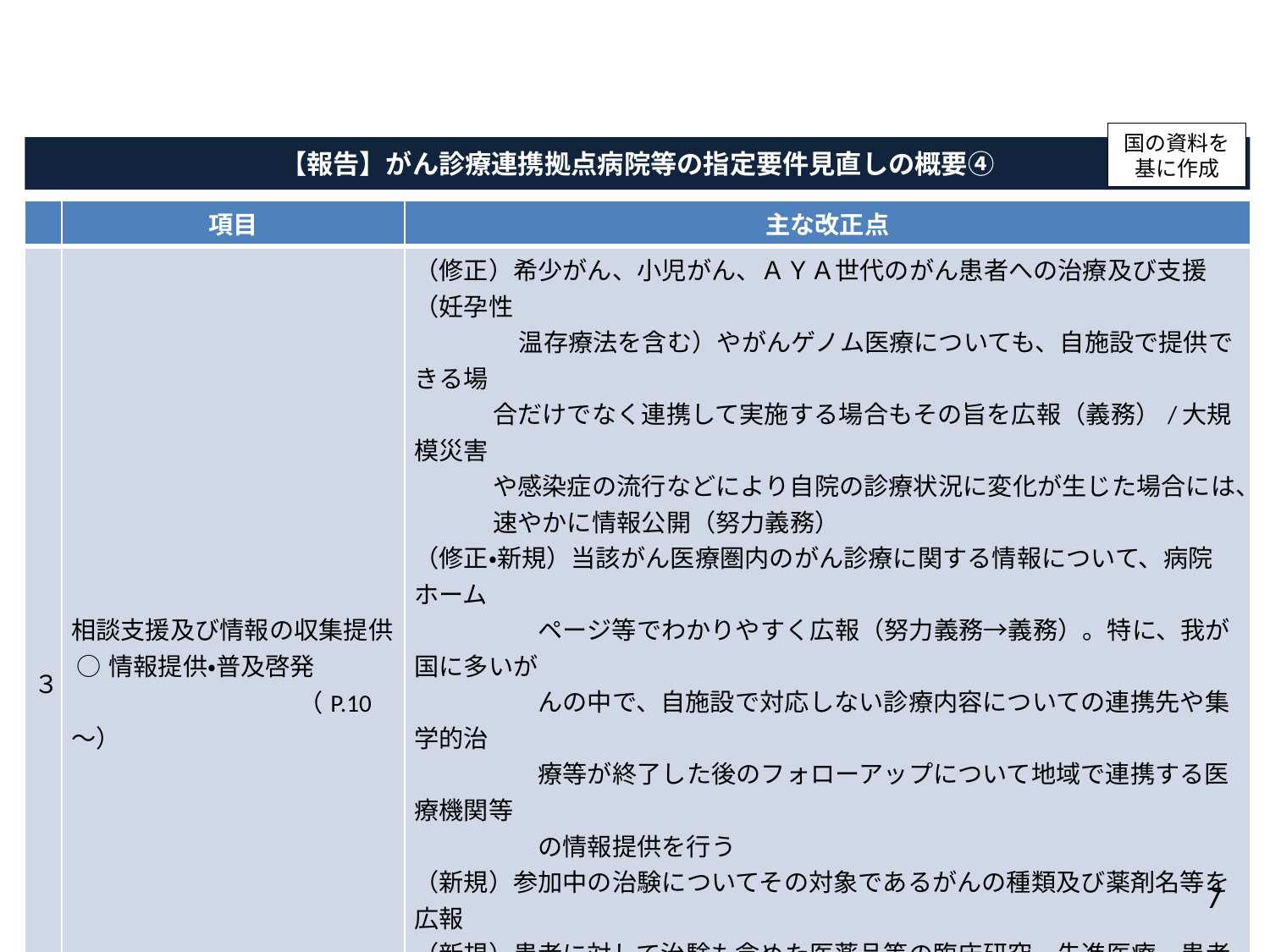

国の資料を
基に作成
【報告】がん診療連携拠点病院等の指定要件見直しの概要④
|  | 項目 | 主な改正点 |
| --- | --- | --- |
| ３ | 相談支援及び情報の収集提供 ○情報提供・普及啓発 （P.10～） | （修正）希少がん、小児がん、ＡＹＡ世代のがん患者への治療及び支援（妊孕性 　　　　 温存療法を含む）やがんゲノム医療についても、自施設で提供できる場 合だけでなく連携して実施する場合もその旨を広報（義務）/大規模災害 や感染症の流行などにより自院の診療状況に変化が生じた場合には、 速やかに情報公開（努力義務） （修正・新規）当該がん医療圏内のがん診療に関する情報について、病院ホーム 　　　　　ページ等でわかりやすく広報（努力義務→義務）。特に、我が国に多いが 　　　　　んの中で、自施設で対応しない診療内容についての連携先や集学的治 　　　　　療等が終了した後のフォローアップについて地域で連携する医療機関等 　　　　　の情報提供を行う （新規）参加中の治験についてその対象であるがんの種類及び薬剤名等を広報 （新規）患者に対して治験も含めた医薬品等の臨床研究、先進医療、患者申出 　　　　 療養等に関する適切な情報提供を行うとともに、必要に応じて適切な医 療機関に紹介 |
| ４ | 医療の質の改善の取組及び 安全管理（P.11） | （新規）日本医療機能評価機構の審査等の第三者による評価受審 |
| ５ | 我が国に多いがん（P.12） | （旧）肺がん、胃がん、肝がん、大腸がん及び乳がん （新）大腸がん、肺がん、胃がん、乳がん、前立腺がん及び肝・胆・膵のがん |
7